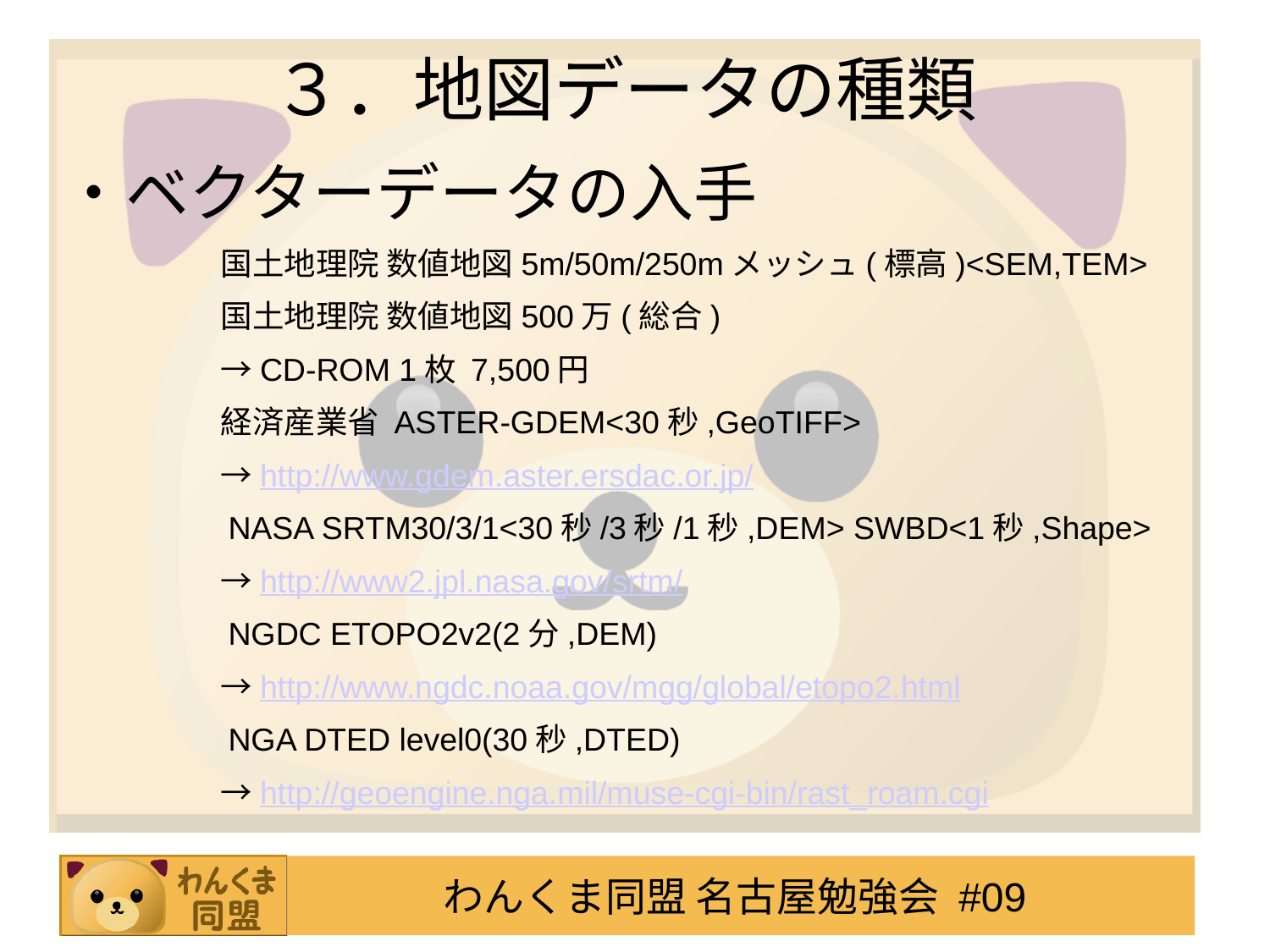

# ３．地図データの種類
・ベクターデータの入手
　　　　　国土地理院 数値地図5m/50m/250mメッシュ(標高)<SEM,TEM>
　　　　　国土地理院 数値地図500万(総合)
　　　　　→CD-ROM 1枚 7,500円
　　　　　経済産業省 ASTER-GDEM<30秒,GeoTIFF>
　　　　　→http://www.gdem.aster.ersdac.or.jp/
　　　　　NASA SRTM30/3/1<30秒/3秒/1秒,DEM> SWBD<1秒,Shape>
　　　　　→http://www2.jpl.nasa.gov/srtm/
　　　　　NGDC ETOPO2v2(2分,DEM)
　　　　　→http://www.ngdc.noaa.gov/mgg/global/etopo2.html
　　　　　NGA DTED level0(30秒,DTED)
　　　　　→http://geoengine.nga.mil/muse-cgi-bin/rast_roam.cgi